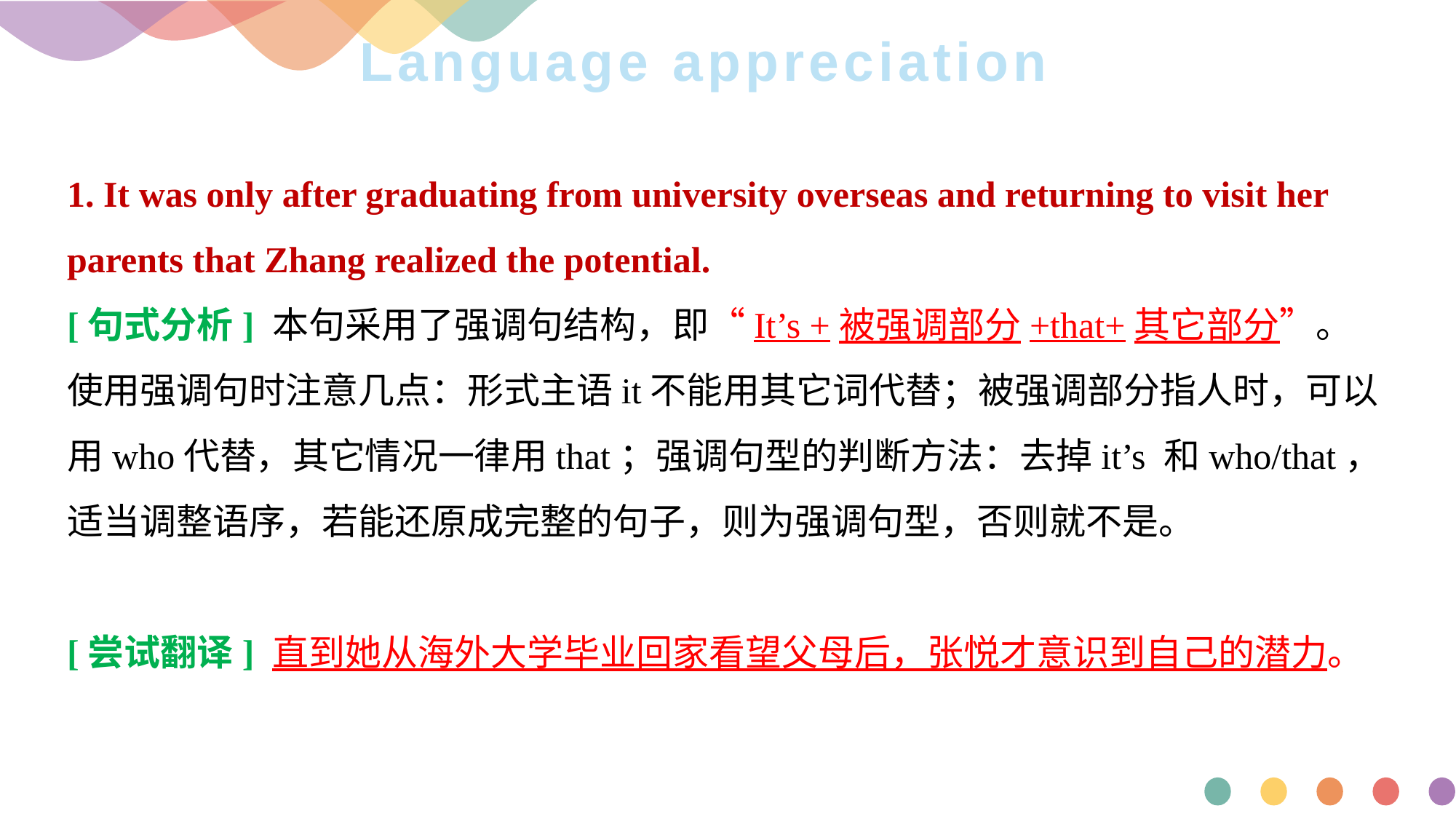

# Language appreciation
1. It was only after graduating from university overseas and returning to visit her parents that Zhang realized the potential.
[句式分析] 本句采用了强调句结构，即“It’s +被强调部分+that+其它部分”。使用强调句时注意几点：形式主语it不能用其它词代替；被强调部分指人时，可以用who代替，其它情况一律用that；强调句型的判断方法：去掉it’s 和who/that，适当调整语序，若能还原成完整的句子，则为强调句型，否则就不是。

[尝试翻译] 直到她从海外大学毕业回家看望父母后，张悦才意识到自己的潜力。